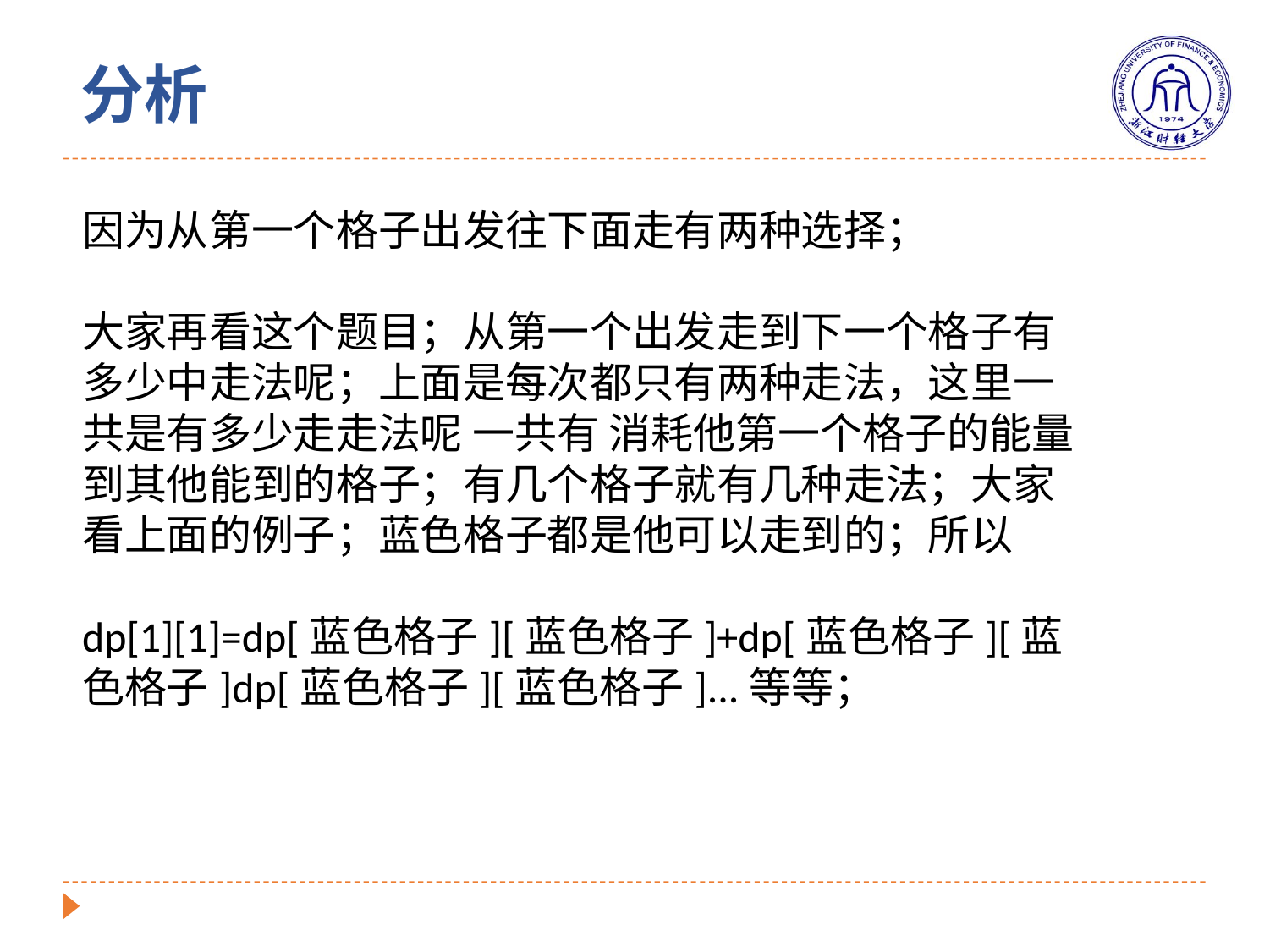

分析
因为从第一个格子出发往下面走有两种选择；

大家再看这个题目；从第一个出发走到下一个格子有多少中走法呢；上面是每次都只有两种走法，这里一共是有多少走走法呢 一共有 消耗他第一个格子的能量到其他能到的格子；有几个格子就有几种走法；大家看上面的例子；蓝色格子都是他可以走到的；所以

dp[1][1]=dp[蓝色格子][蓝色格子]+dp[蓝色格子][蓝色格子]dp[蓝色格子][蓝色格子]...等等；